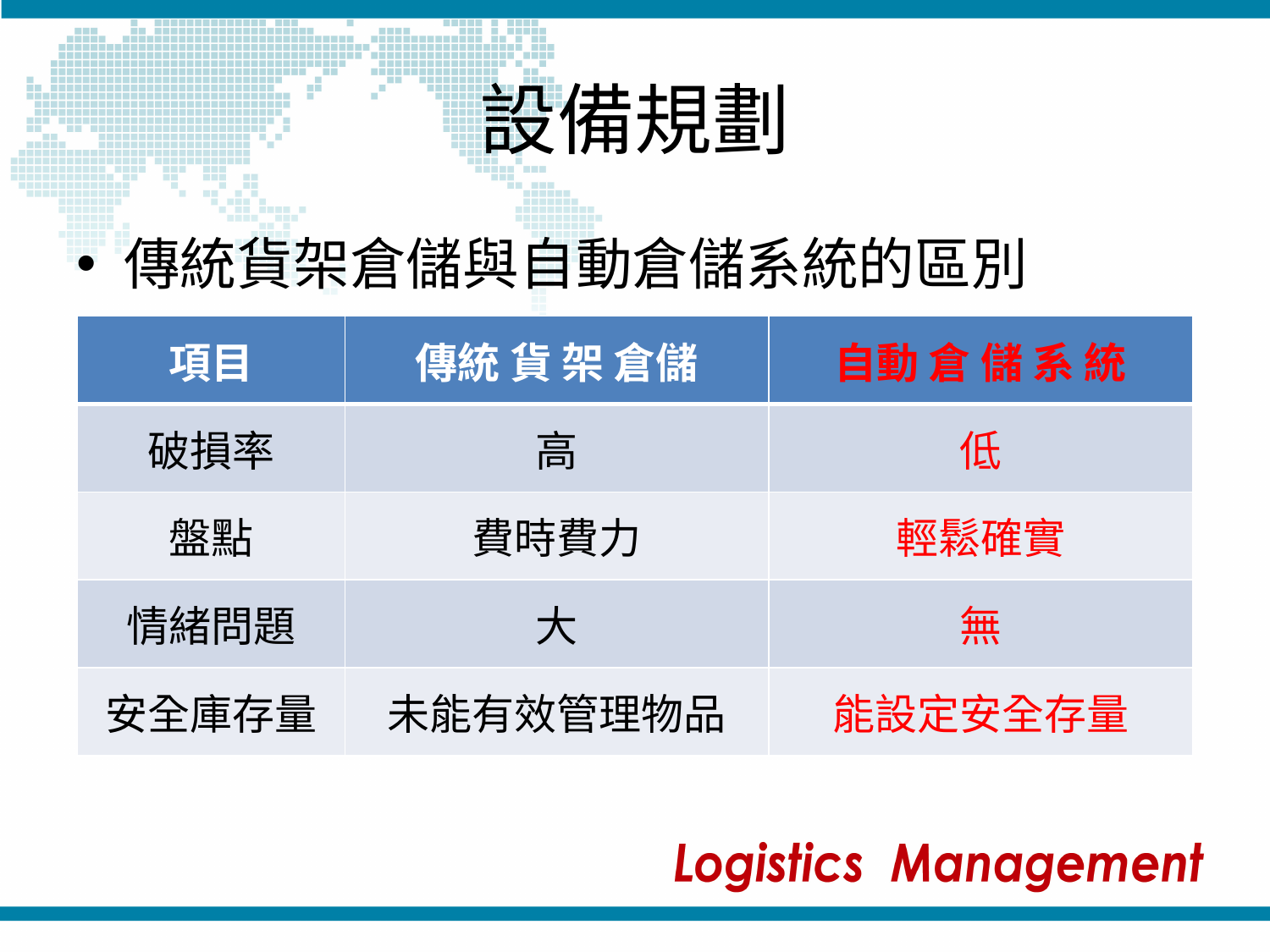

# 設備規劃
傳統貨架倉儲與自動倉儲系統的區別

| 項目 | 傳統 貨 架 倉儲 | 自動 倉 儲 系 統 |
| --- | --- | --- |
| 破損率 | 高 | 低 |
| 盤點 | 費時費力 | 輕鬆確實 |
| 情緒問題 | 大 | 無 |
| 安全庫存量 | 未能有效管理物品 | 能設定安全存量 |